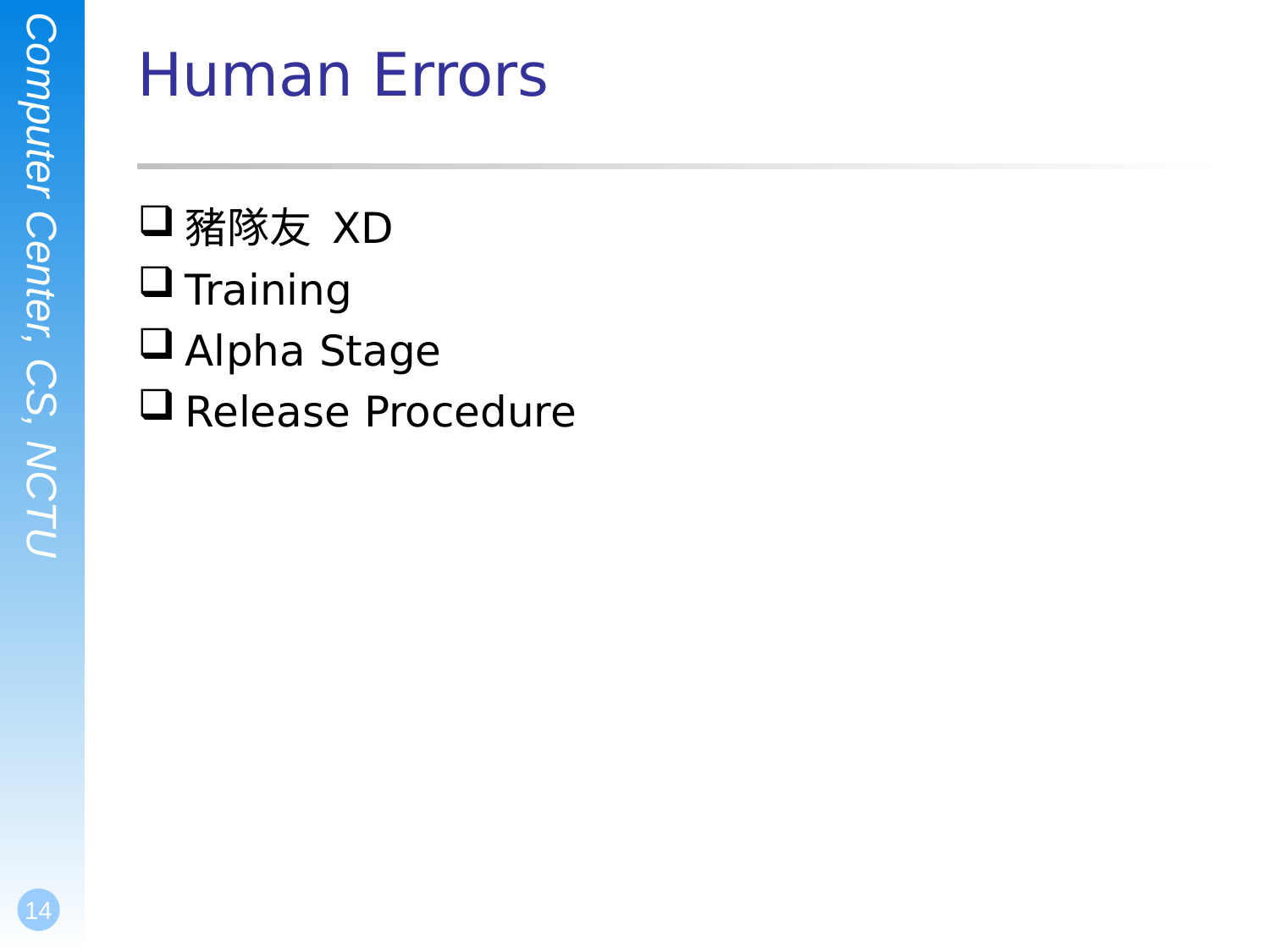

# Human Errors
豬隊友 XD
Training
Alpha Stage
Release Procedure